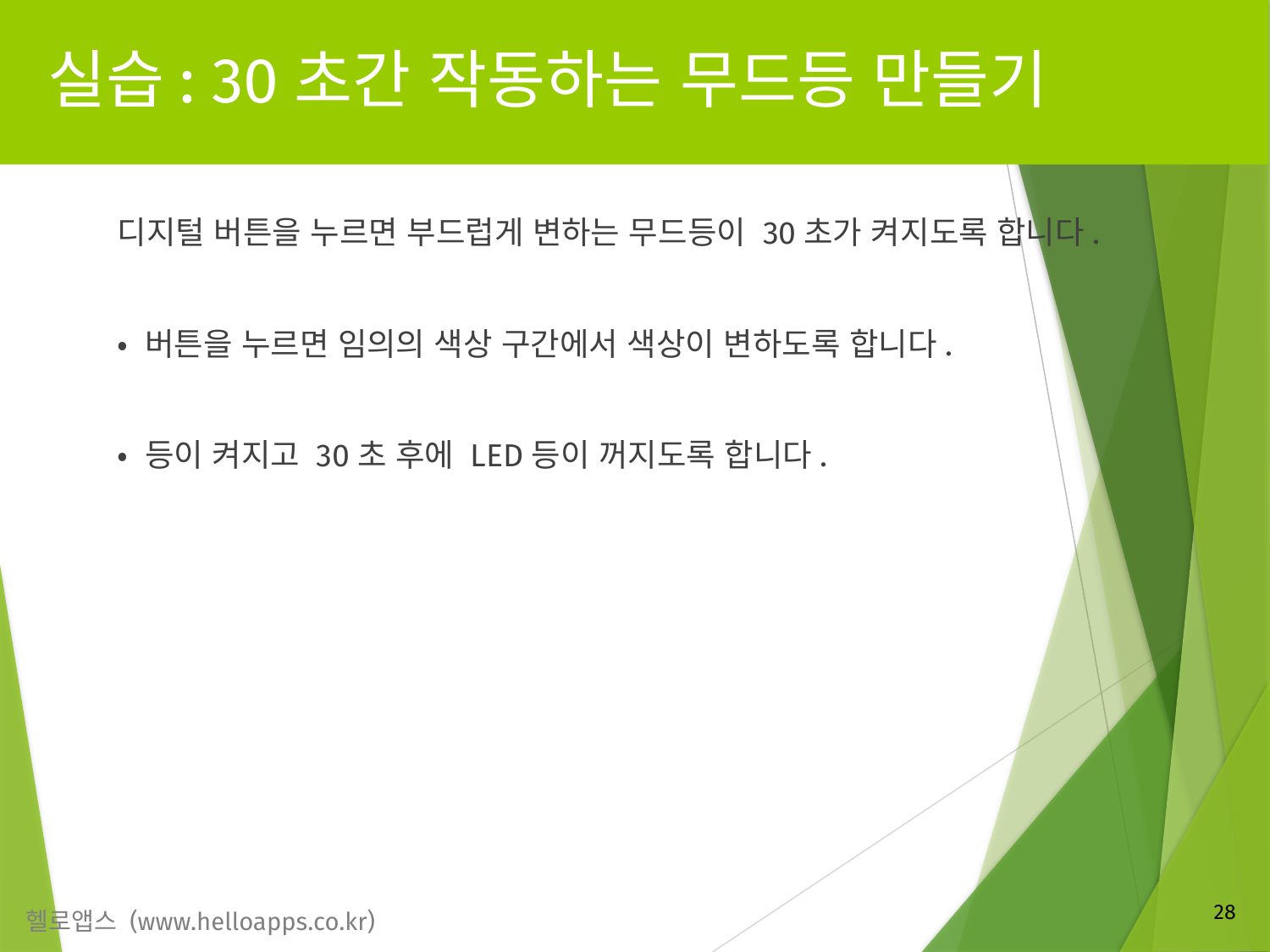

# 실습: 30초간 작동하는 무드등 만들기
디지털 버튼을 누르면 부드럽게 변하는 무드등이 30초가 켜지도록 합니다.

• 버튼을 누르면 임의의 색상 구간에서 색상이 변하도록 합니다.

• 등이 켜지고 30초 후에 LED등이 꺼지도록 합니다.
28